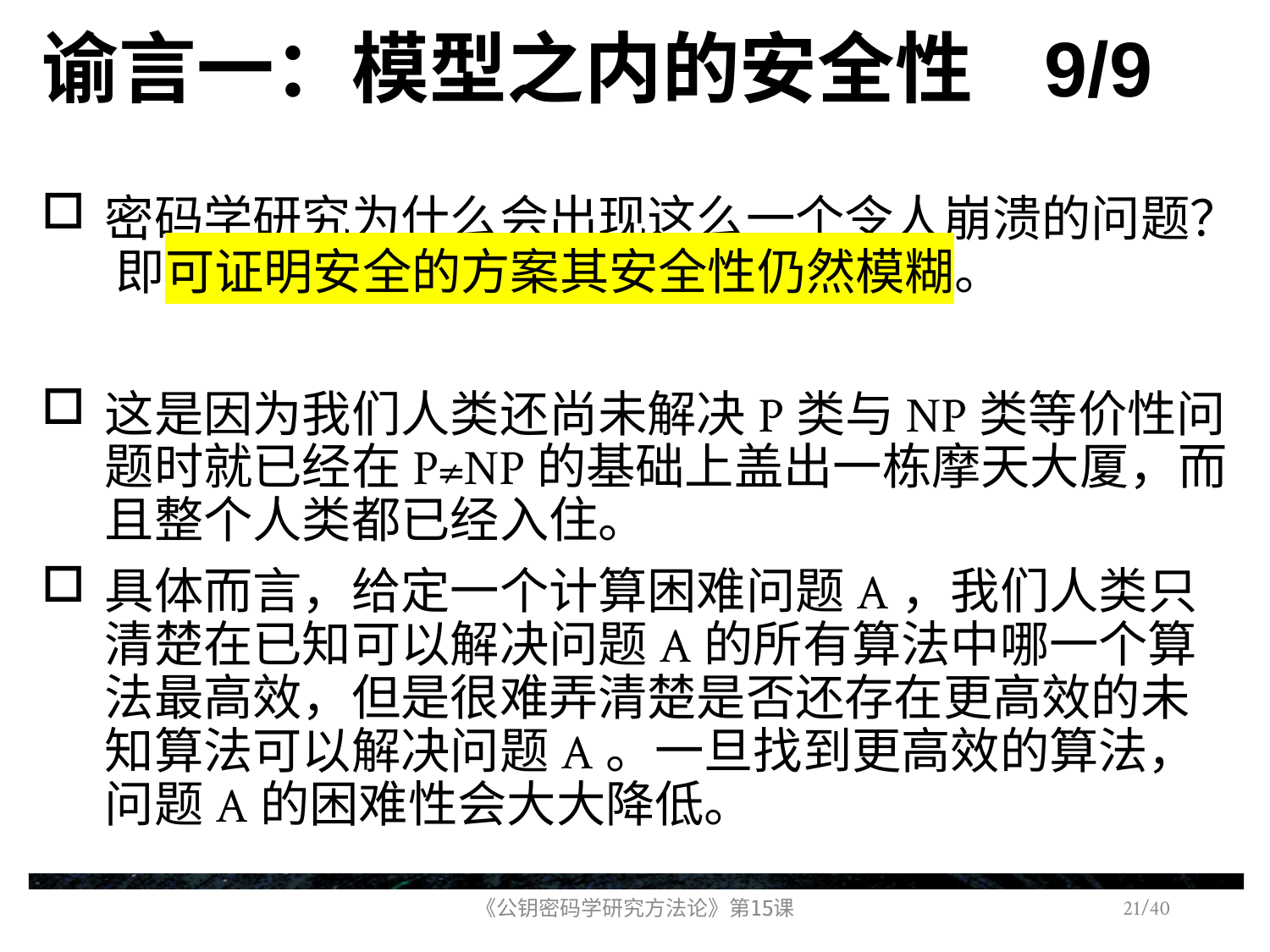

# 谕言一：模型之内的安全性   9/9
密码学研究为什么会出现这么一个令人崩溃的问题？ 即可证明安全的方案其安全性仍然模糊。

这是因为我们人类还尚未解决P类与NP类等价性问题时就已经在P≠NP的基础上盖出一栋摩天大厦，而且整个人类都已经入住。
具体而言，给定一个计算困难问题A，我们人类只清楚在已知可以解决问题A的所有算法中哪一个算法最高效，但是很难弄清楚是否还存在更高效的未知算法可以解决问题A。一旦找到更高效的算法，问题A的困难性会大大降低。
《公钥密码学研究方法论》第15课
21/40